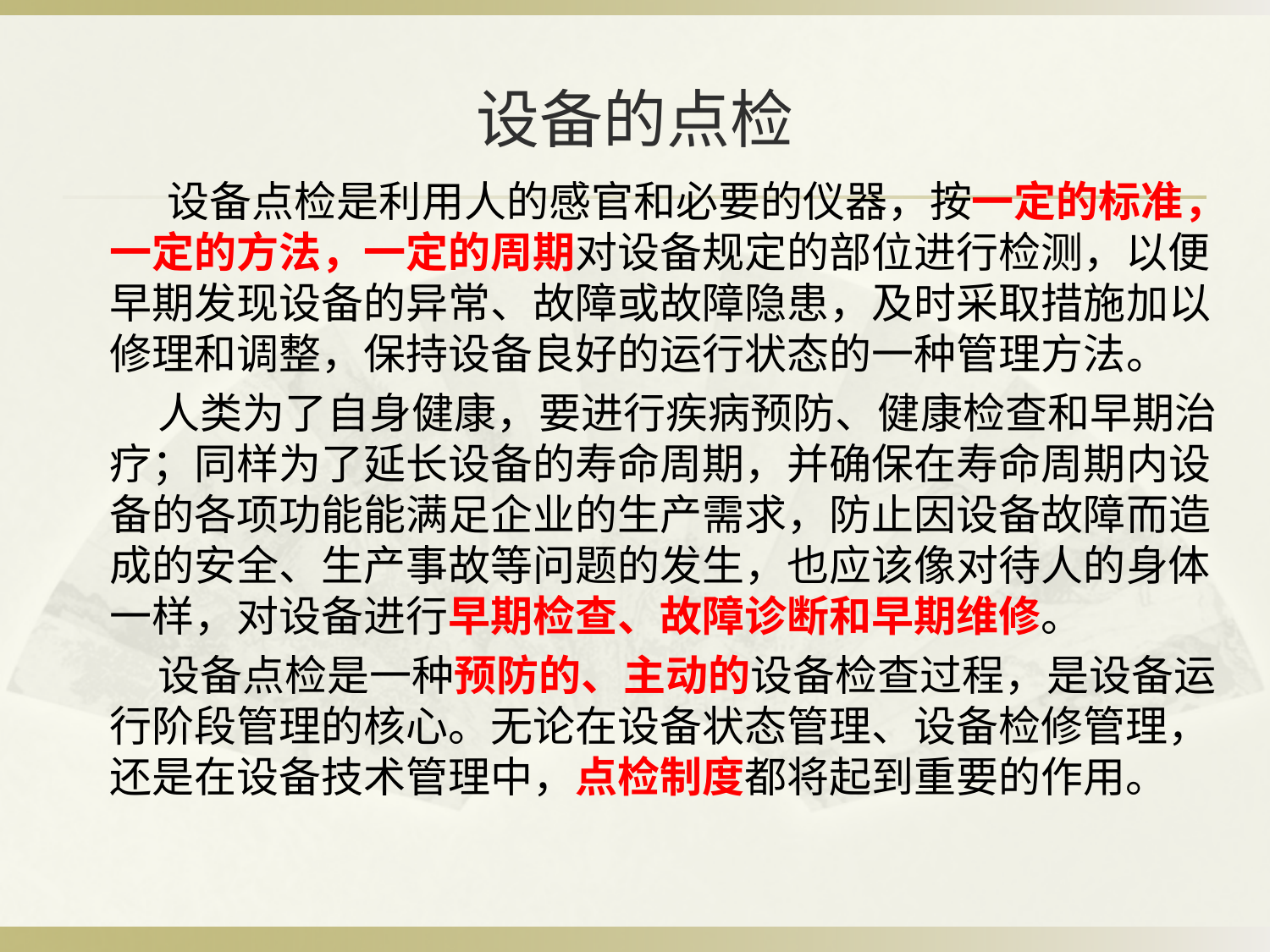

# 设备的点检
          设备点检是利用人的感官和必要的仪器，按一定的标准，一定的方法，一定的周期对设备规定的部位进行检测，以便早期发现设备的异常、故障或故障隐患，及时采取措施加以修理和调整，保持设备良好的运行状态的一种管理方法。
         人类为了自身健康，要进行疾病预防、健康检查和早期治疗；同样为了延长设备的寿命周期，并确保在寿命周期内设备的各项功能能满足企业的生产需求，防止因设备故障而造成的安全、生产事故等问题的发生，也应该像对待人的身体一样，对设备进行早期检查、故障诊断和早期维修。
         设备点检是一种预防的、主动的设备检查过程，是设备运行阶段管理的核心。无论在设备状态管理、设备检修管理，还是在设备技术管理中，点检制度都将起到重要的作用。